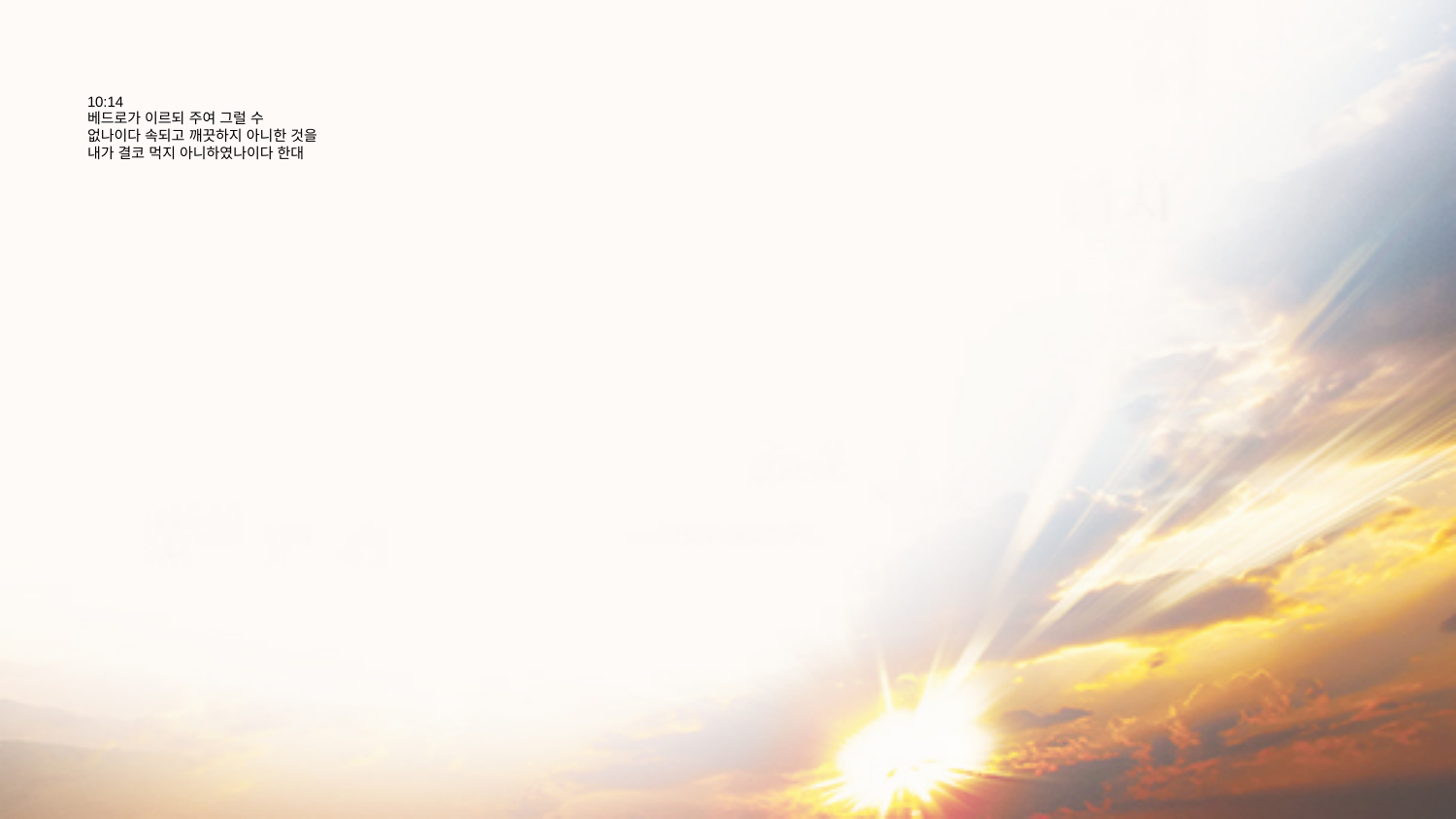

# 10:14 베드로가 이르되 주여 그럴 수 없나이다 속되고 깨끗하지 아니한 것을 내가 결코 먹지 아니하였나이다 한대